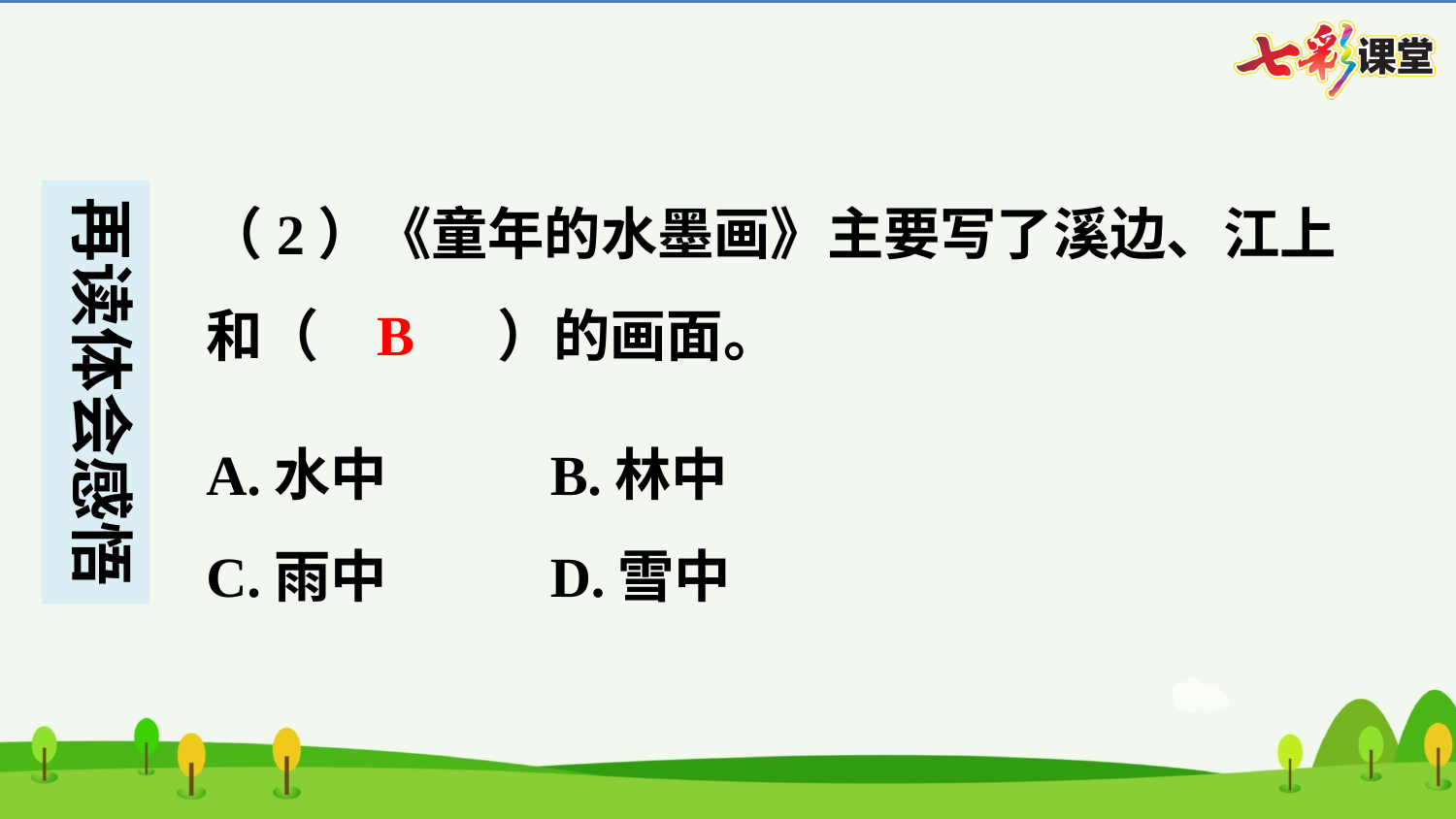

（2）《童年的水墨画》主要写了溪边、江上和（　B　）的画面。
B
| A.水中 | B.林中 |
| --- | --- |
| C.雨中 | D.雪中 |